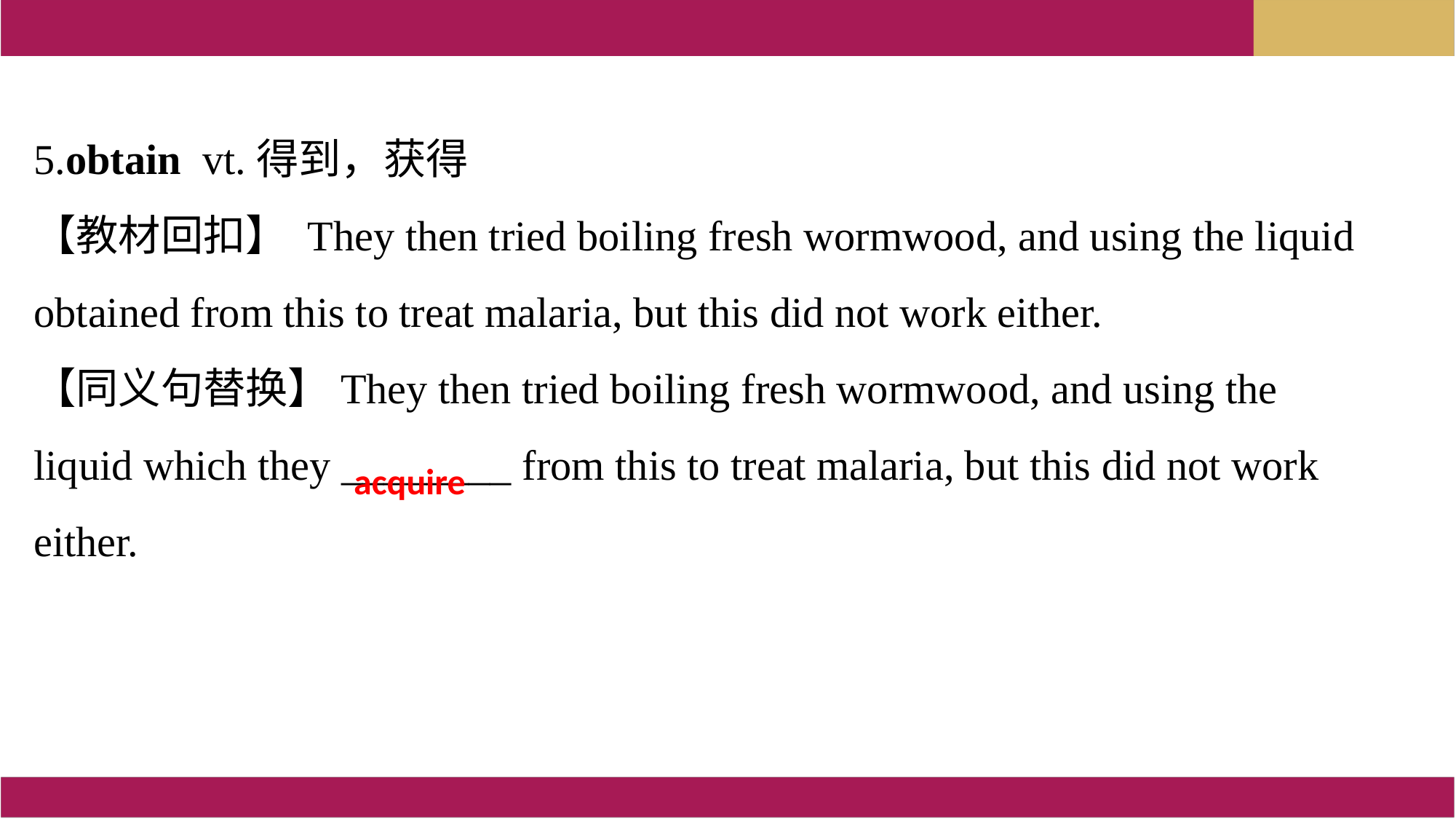

5.obtain  vt.得到，获得
【教材回扣】 They then tried boiling fresh wormwood, and using the liquid obtained from this to treat malaria, but this did not work either.
【同义句替换】They then tried boiling fresh wormwood, and using the liquid which they ________ from this to treat malaria, but this did not work either.

acquire